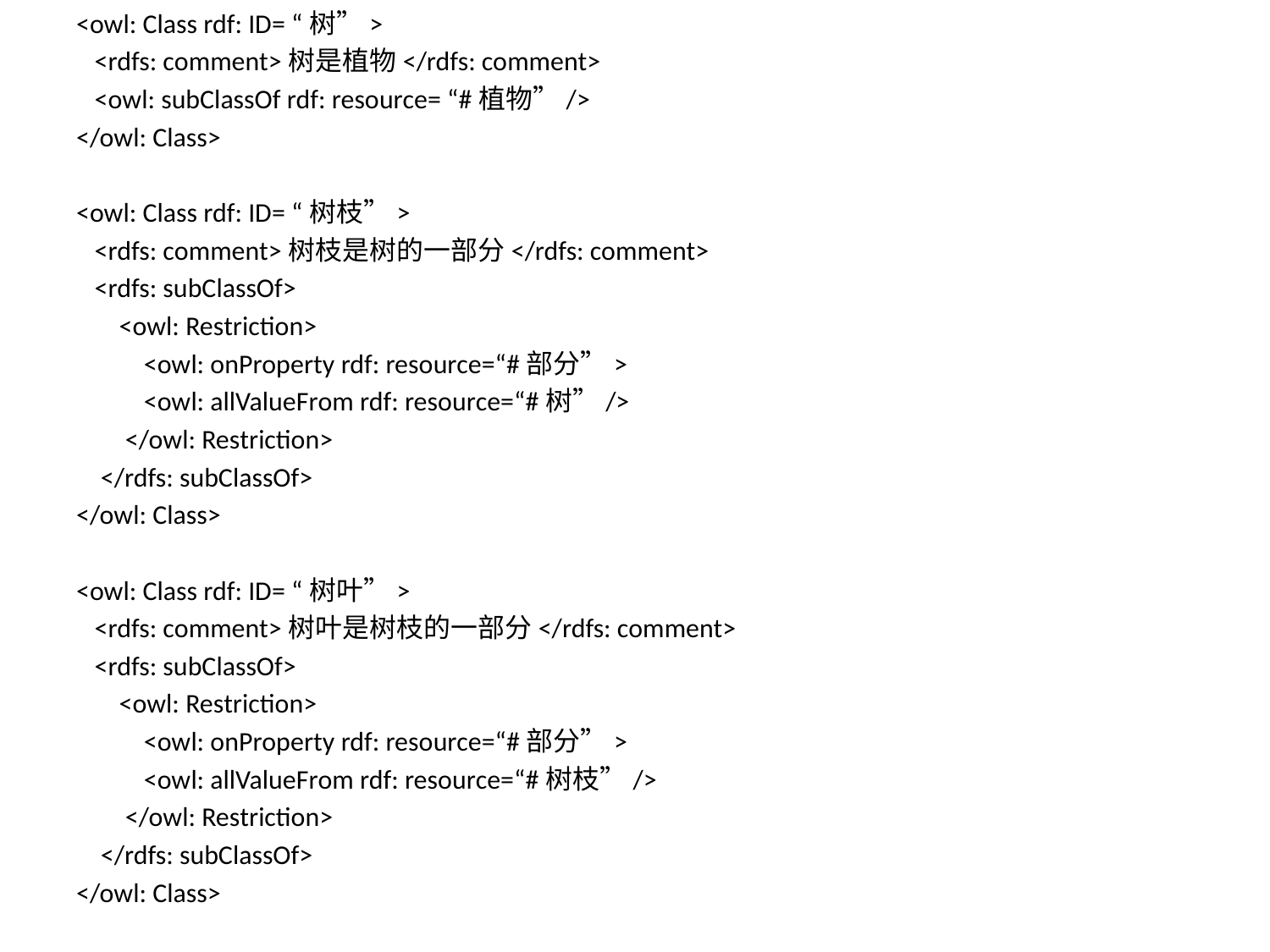

<owl: Class rdf: ID= “树”>
   <rdfs: comment>树是植物</rdfs: comment>
   <owl: subClassOf rdf: resource= “#植物”/>
</owl: Class>

<owl: Class rdf: ID= “树枝”>
   <rdfs: comment>树枝是树的一部分</rdfs: comment>
   <rdfs: subClassOf>
       <owl: Restriction>
           <owl: onProperty rdf: resource=“#部分”>
           <owl: allValueFrom rdf: resource=“#树”/>
        </owl: Restriction>
    </rdfs: subClassOf>
</owl: Class>

<owl: Class rdf: ID= “树叶”>
   <rdfs: comment>树叶是树枝的一部分</rdfs: comment>
   <rdfs: subClassOf>
       <owl: Restriction>
           <owl: onProperty rdf: resource=“#部分”>
           <owl: allValueFrom rdf: resource=“#树枝”/>
        </owl: Restriction>
    </rdfs: subClassOf>
</owl: Class>